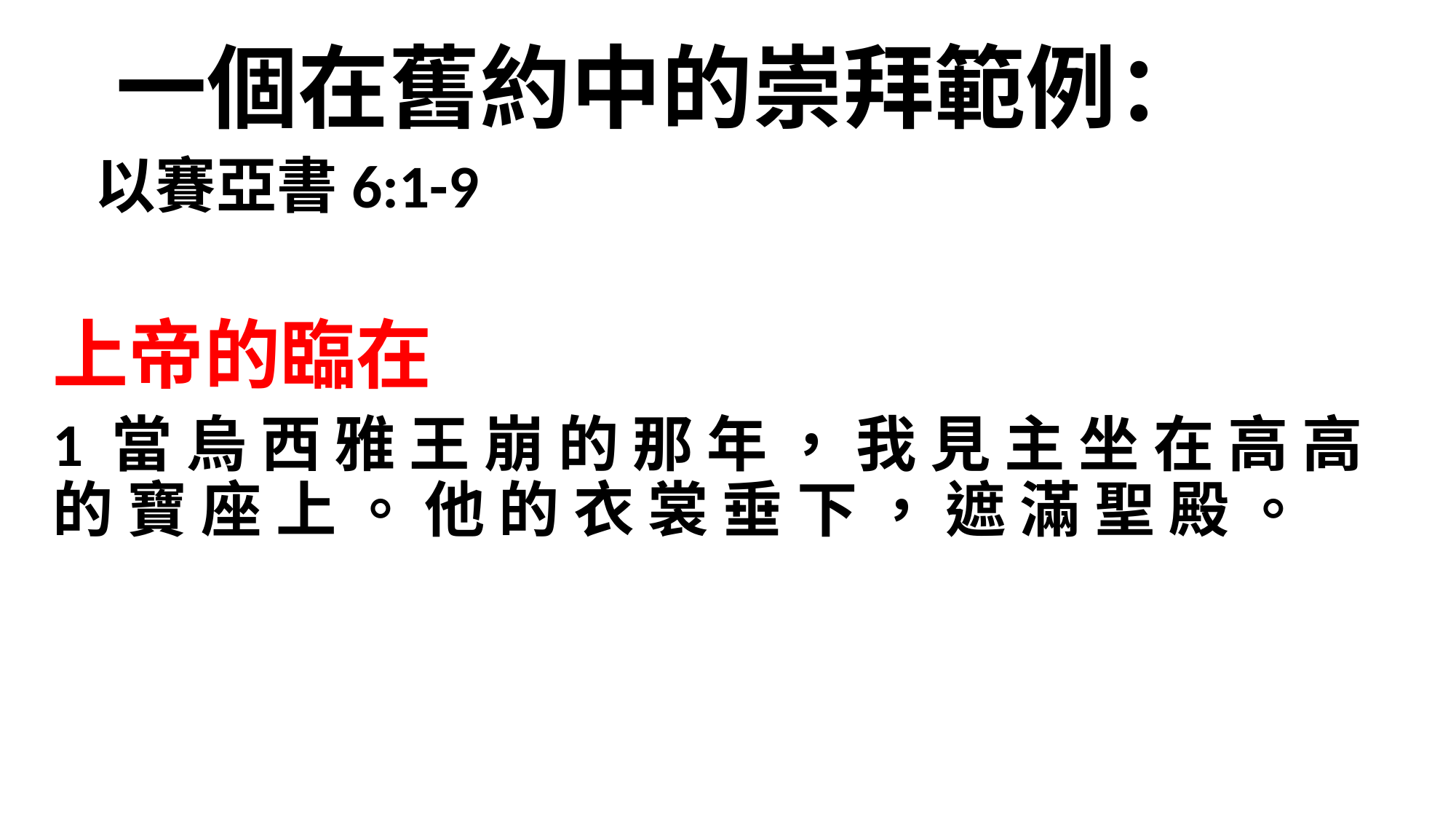

一個在舊約中的崇拜範例：
  以賽亞書6:1-9

上帝的臨在
1 當 烏 西 雅 王 崩 的 那 年 ， 我 見 主 坐 在 高 高 的 寶 座 上 。 他 的 衣 裳 垂 下 ， 遮 滿 聖 殿 。